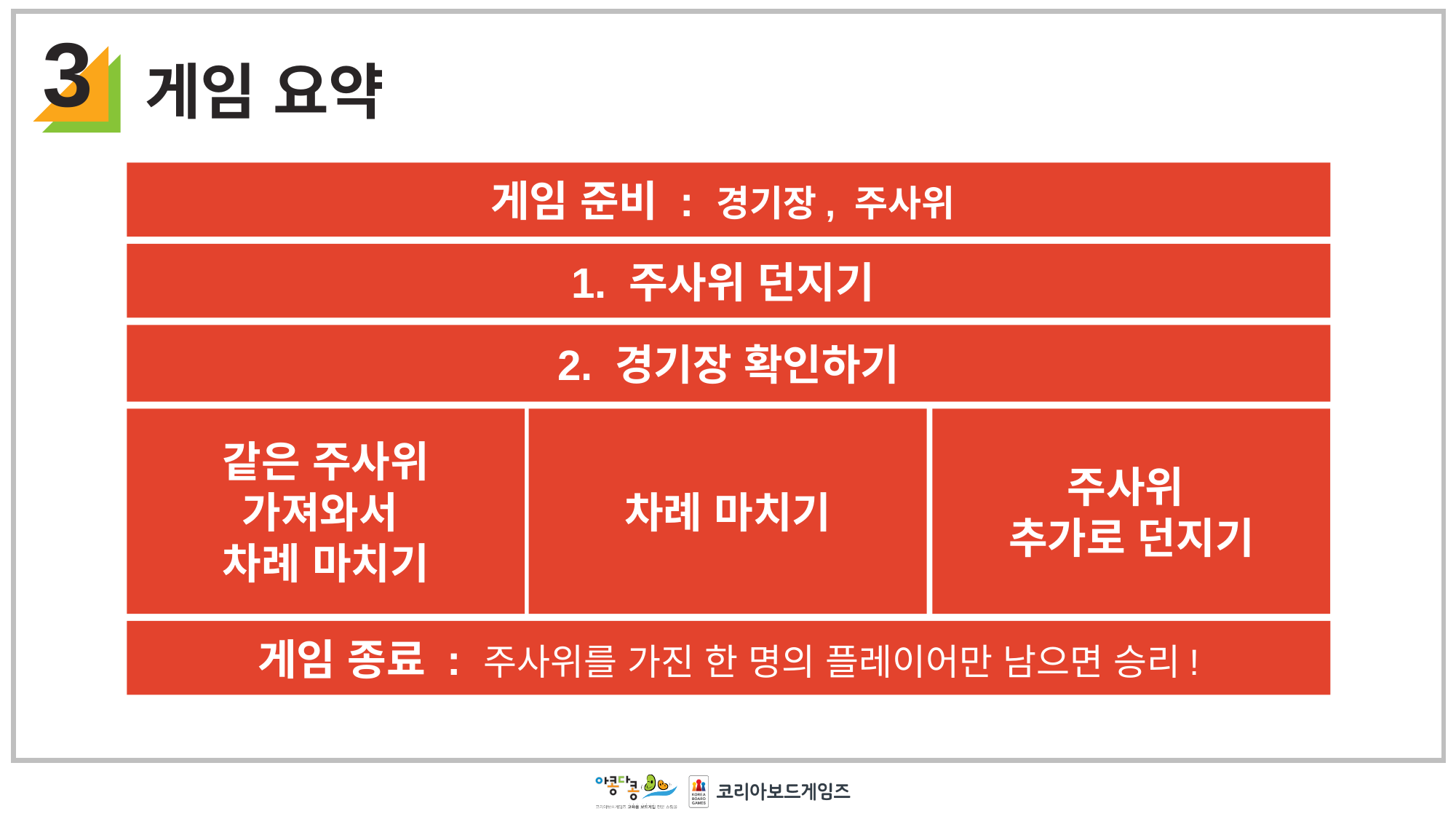

3
게임 요약
게임 준비 : 경기장, 주사위
1. 주사위 던지기
2. 경기장 확인하기
같은 주사위
가져와서
차례 마치기
차례 마치기
주사위
추가로 던지기
게임 종료 : 주사위를 가진 한 명의 플레이어만 남으면 승리!